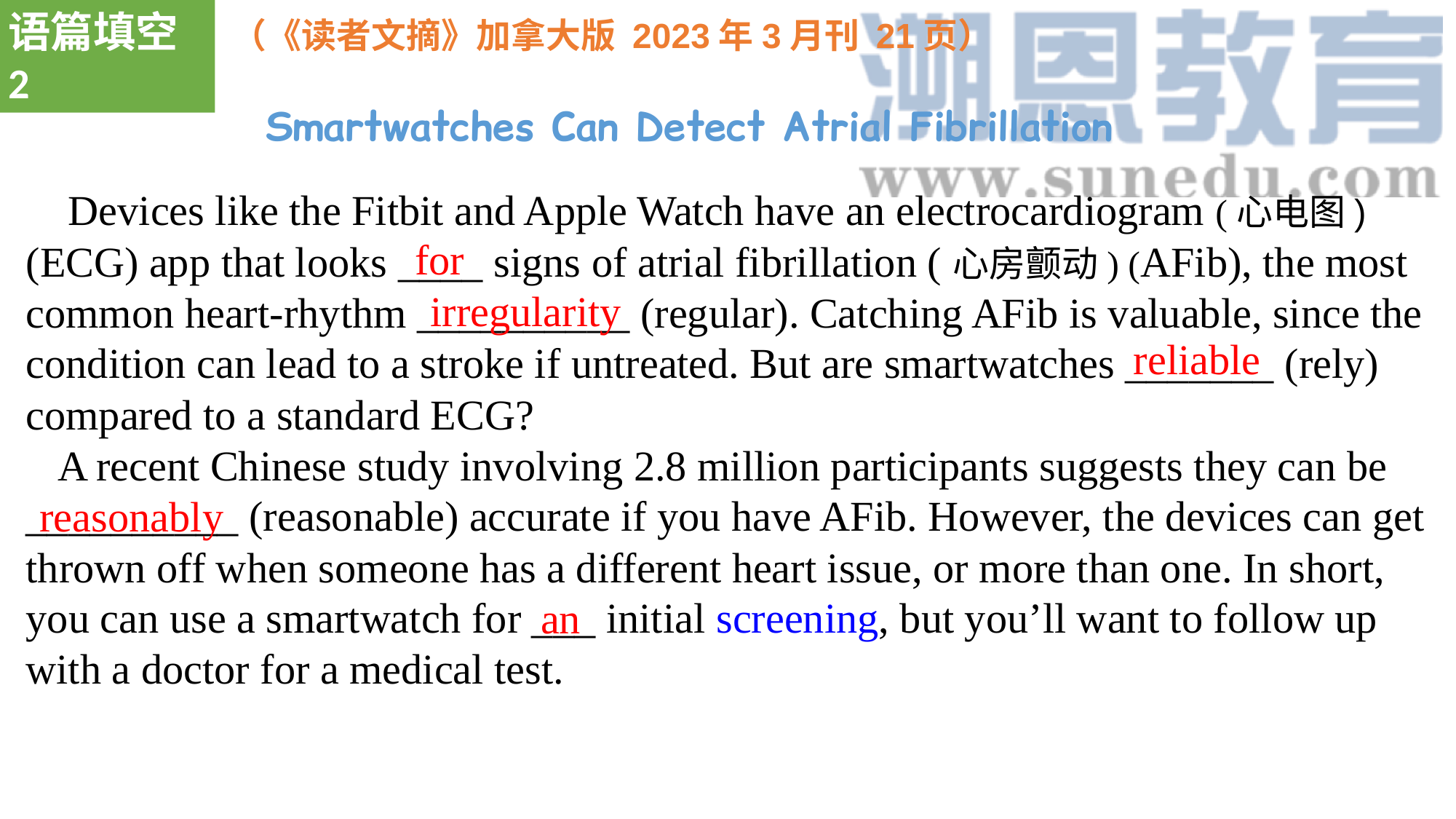

语篇填空2
（《读者文摘》加拿大版 2023年3月刊 21页）
Smartwatches Can Detect Atrial Fibrillation
    Devices like the Fitbit and Apple Watch have an electrocardiogram (心电图) (ECG) app that looks ____ signs of atrial fibrillation (心房颤动) (AFib), the most common heart-rhythm __________ (regular). Catching AFib is valuable, since the condition can lead to a stroke if untreated. But are smartwatches _______ (rely) compared to a standard ECG?
   A recent Chinese study involving 2.8 million participants suggests they can be __________ (reasonable) accurate if you have AFib. However, the devices can get thrown off when someone has a different heart issue, or more than one. In short, you can use a smartwatch for ___ initial screening, but you’ll want to follow up with a doctor for a medical test.
for
irregularity
reliable
reasonably
an